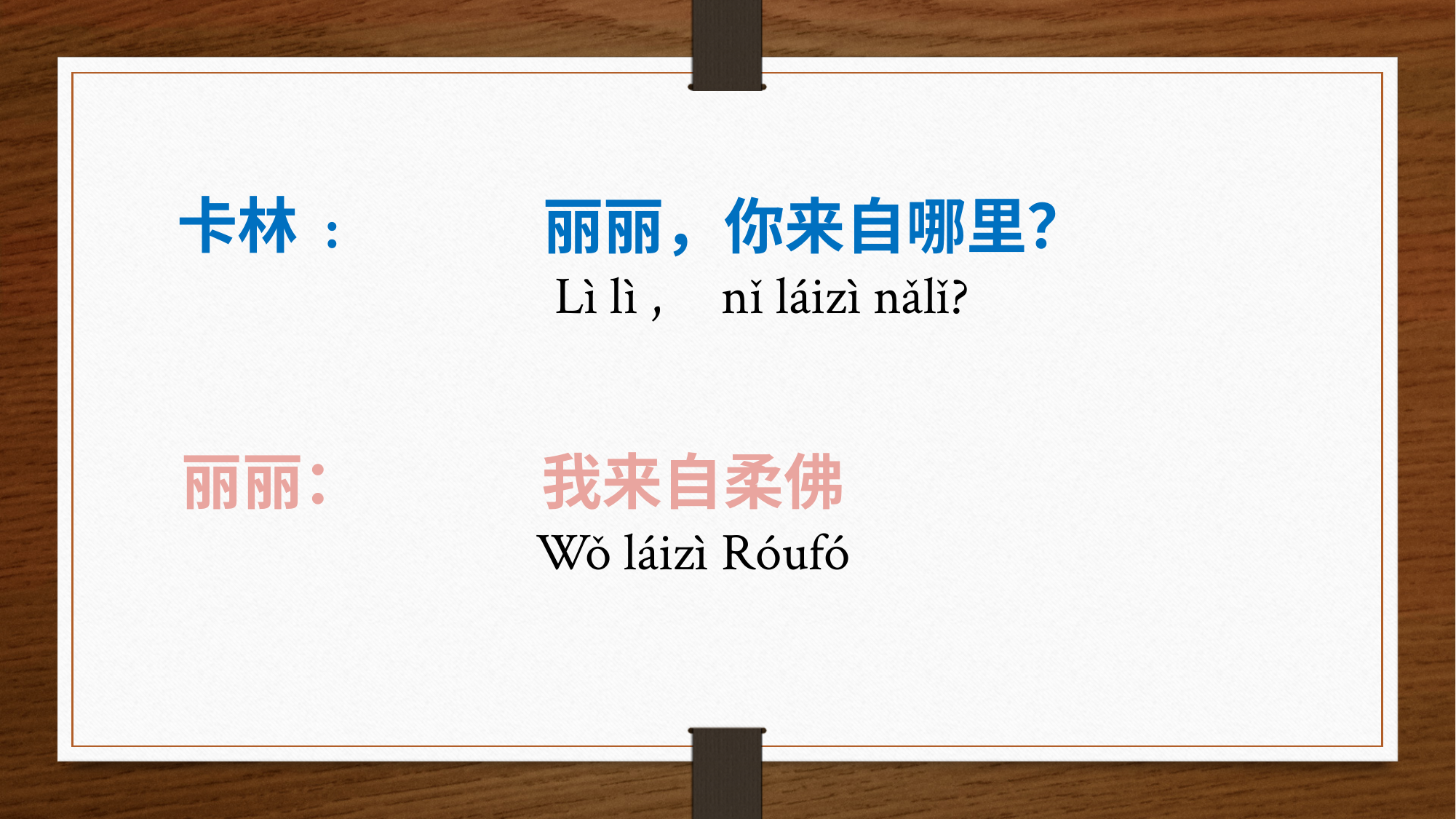

卡林 :

丽丽，你来自哪里？
 Lì lì ,     nǐ láizì nǎlǐ?
丽丽：
我来自柔佛
Wǒ láizì Róufó